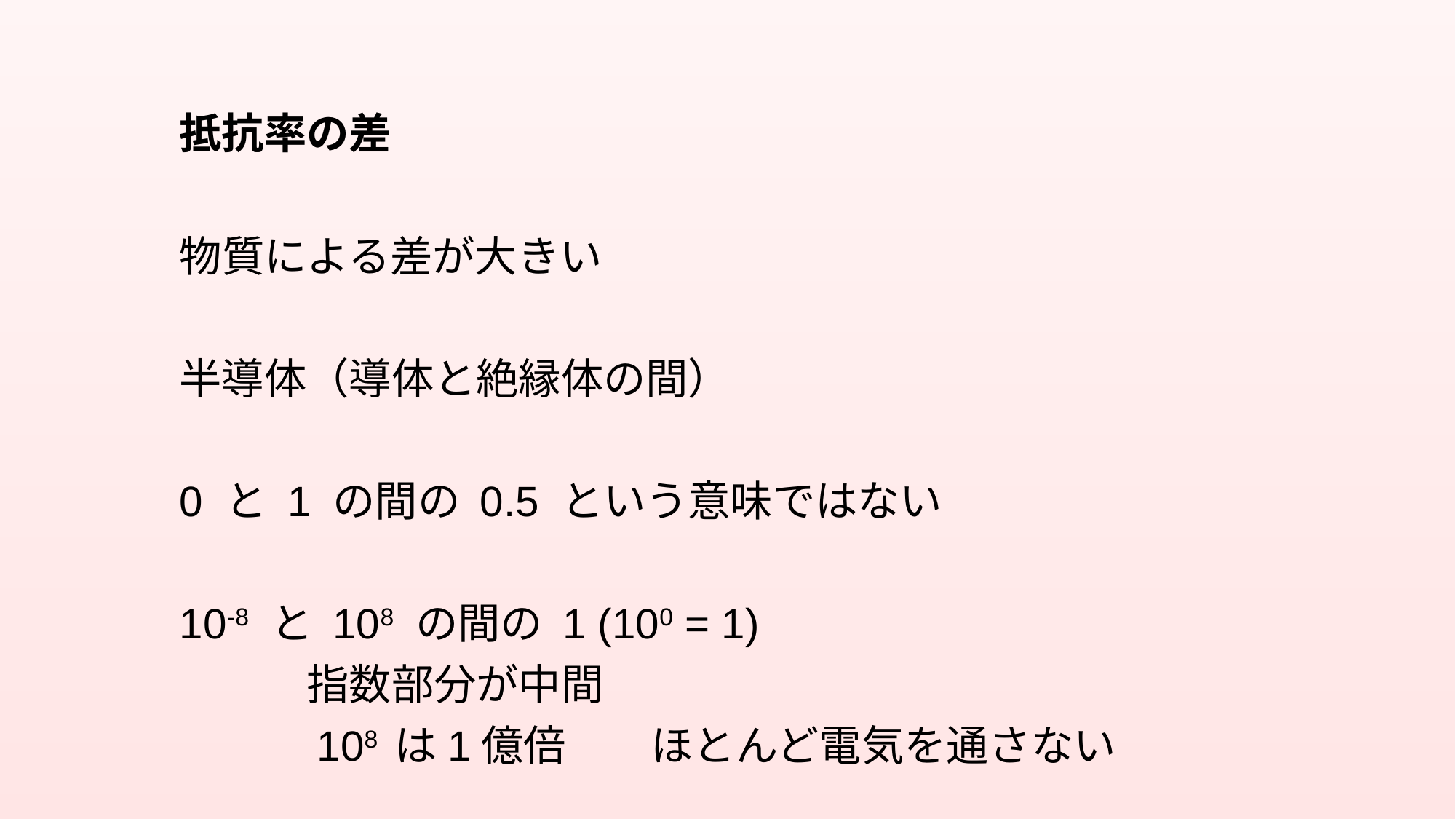

抵抗率の差
物質による差が大きい

半導体（導体と絶縁体の間）

0 と 1 の間の 0.5 という意味ではない

10-8 と 108 の間の 1 (100 = 1)
　　　指数部分が中間
　　　108 は1億倍　　ほとんど電気を通さない